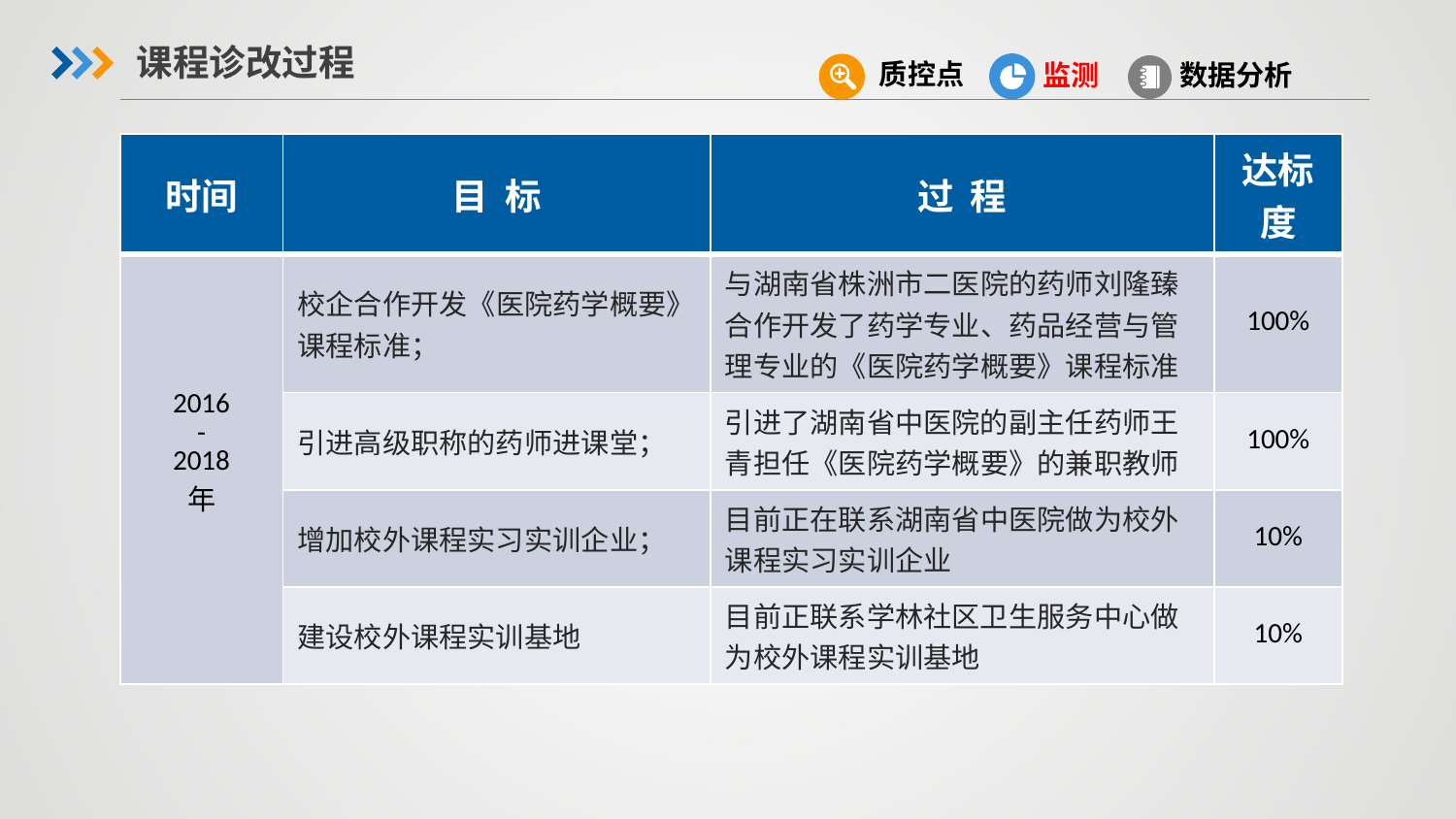

课程诊改过程
质控点
监测
数据分析

| 时间 | 目 标 | 过 程 | 达标度 |
| --- | --- | --- | --- |
| 2016 - 2018 年 | 校企合作开发《医院药学概要》课程标准； | 与湖南省株洲市二医院的药师刘隆臻合作开发了药学专业、药品经营与管理专业的《医院药学概要》课程标准 | 100% |
|  | 引进高级职称的药师进课堂； | 引进了湖南省中医院的副主任药师王青担任《医院药学概要》的兼职教师 | 100% |
|  | 增加校外课程实习实训企业； | 目前正在联系湖南省中医院做为校外课程实习实训企业 | 10% |
|  | 建设校外课程实训基地 | 目前正联系学林社区卫生服务中心做为校外课程实训基地 | 10% |